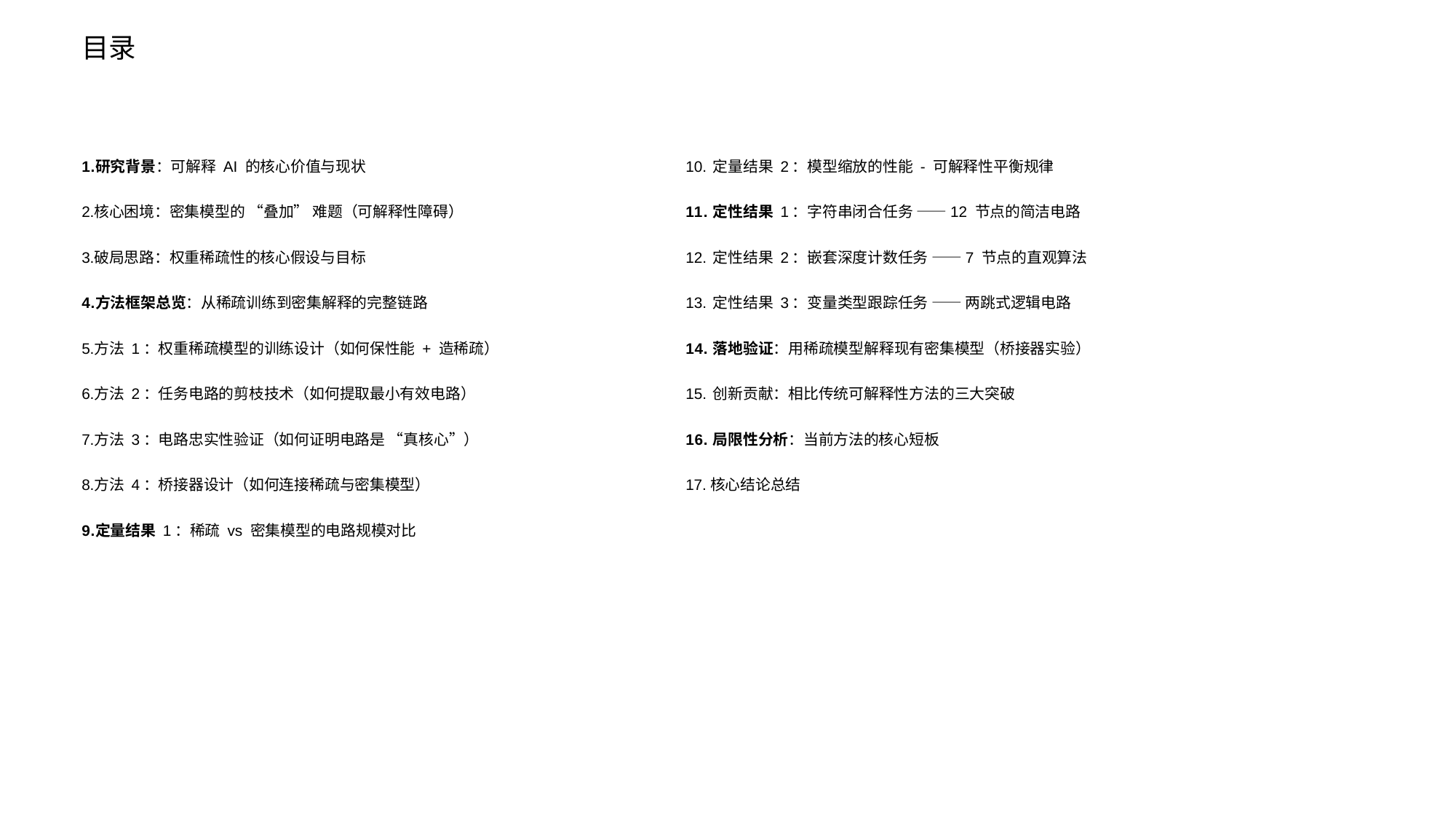

目录
研究背景：可解释 AI 的核心价值与现状
核心困境：密集模型的 “叠加” 难题（可解释性障碍）
破局思路：权重稀疏性的核心假设与目标
方法框架总览：从稀疏训练到密集解释的完整链路
方法 1：权重稀疏模型的训练设计（如何保性能 + 造稀疏）
方法 2：任务电路的剪枝技术（如何提取最小有效电路）
方法 3：电路忠实性验证（如何证明电路是 “真核心”）
方法 4：桥接器设计（如何连接稀疏与密集模型）
定量结果 1：稀疏 vs 密集模型的电路规模对比

定量结果 2：模型缩放的性能 - 可解释性平衡规律
定性结果 1：字符串闭合任务 ——12 节点的简洁电路
定性结果 2：嵌套深度计数任务 ——7 节点的直观算法
定性结果 3：变量类型跟踪任务 —— 两跳式逻辑电路
落地验证：用稀疏模型解释现有密集模型（桥接器实验）
创新贡献：相比传统可解释性方法的三大突破
局限性分析：当前方法的核心短板
17.核心结论总结